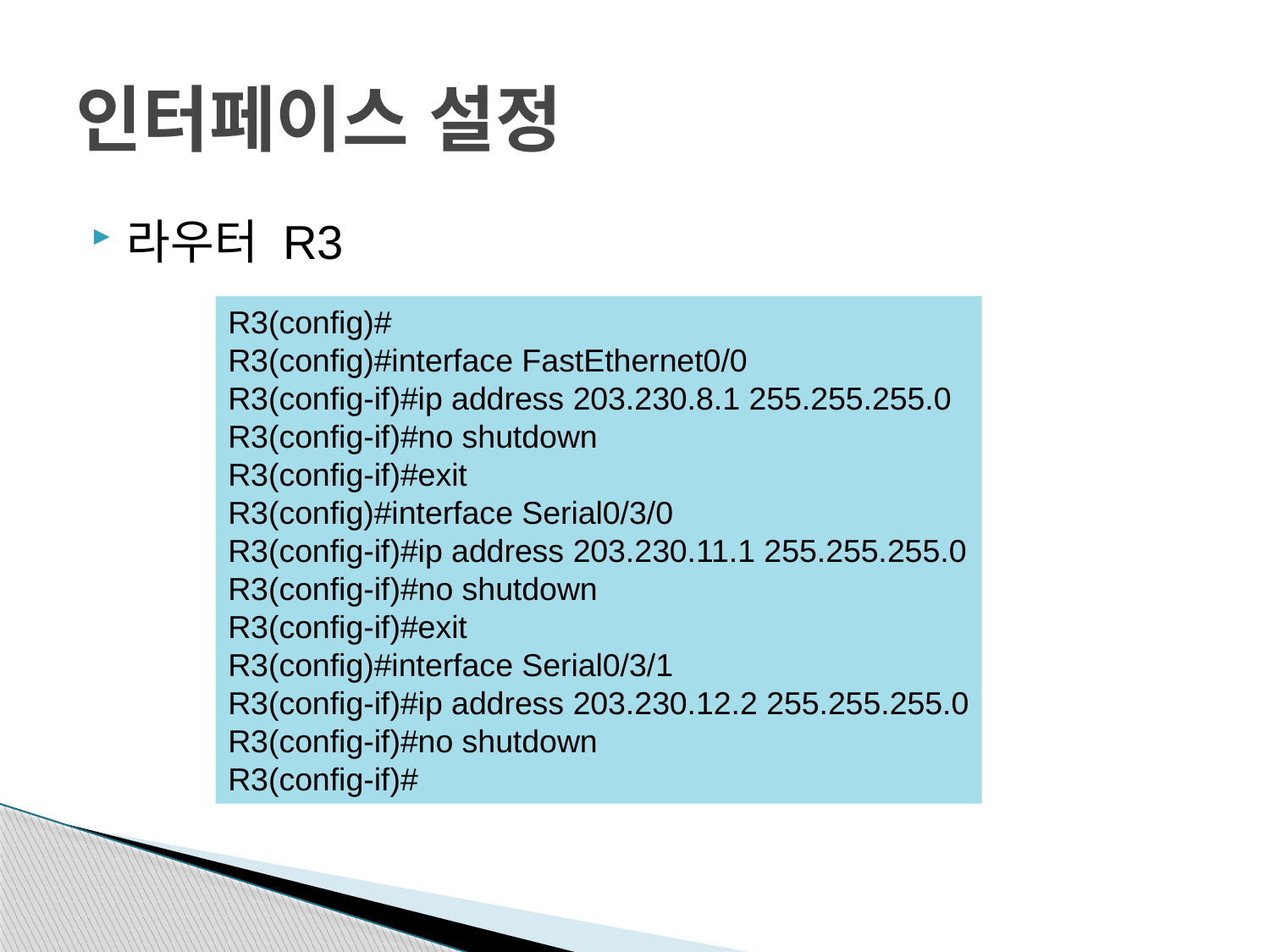

# 인터페이스 설정
라우터 R3

R3(config)#
R3(config)#interface FastEthernet0/0
R3(config-if)#ip address 203.230.8.1 255.255.255.0
R3(config-if)#no shutdown
R3(config-if)#exit
R3(config)#interface Serial0/3/0
R3(config-if)#ip address 203.230.11.1 255.255.255.0
R3(config-if)#no shutdown
R3(config-if)#exit
R3(config)#interface Serial0/3/1
R3(config-if)#ip address 203.230.12.2 255.255.255.0
R3(config-if)#no shutdown
R3(config-if)#